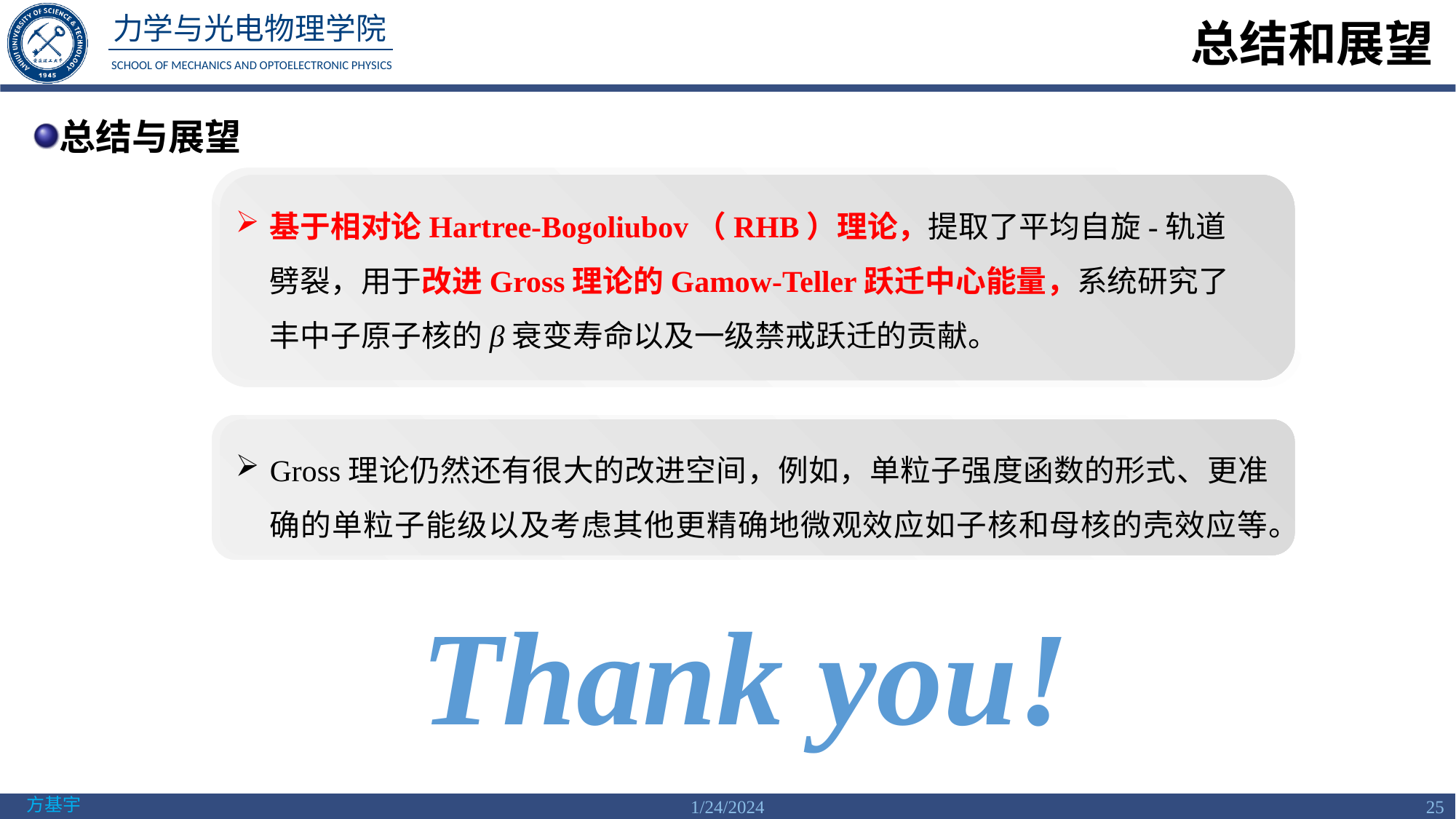

总结和展望
总结与展望

基于相对论Hartree-Bogoliubov（RHB）理论，提取了平均自旋-轨道劈裂，用于改进Gross理论的Gamow-Teller跃迁中心能量，系统研究了丰中子原子核的β衰变寿命以及一级禁戒跃迁的贡献。

Gross理论仍然还有很大的改进空间，例如，单粒子强度函数的形式、更准确的单粒子能级以及考虑其他更精确地微观效应如子核和母核的壳效应等。
Thank you!
1/24/2024
25